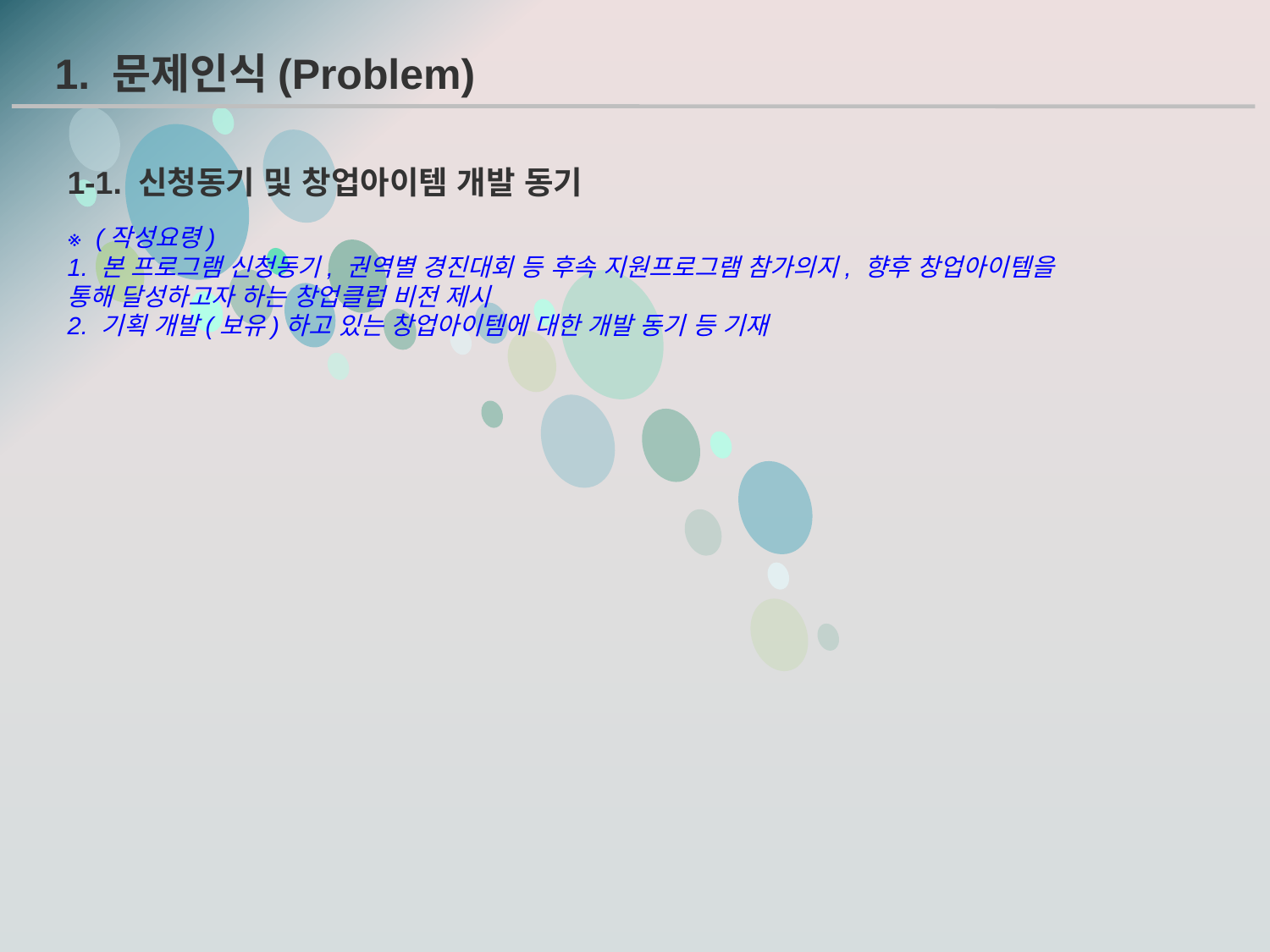

1. 문제인식(Problem)
1-1. 신청동기 및 창업아이템 개발 동기

※  (작성요령)
1. 본 프로그램 신청동기, 권역별 경진대회 등 후속 지원프로그램 참가의지, 향후 창업아이템을
통해 달성하고자 하는 창업클럽 비전 제시
2. 기획 개발(보유)하고 있는 창업아이템에 대한 개발 동기 등 기재